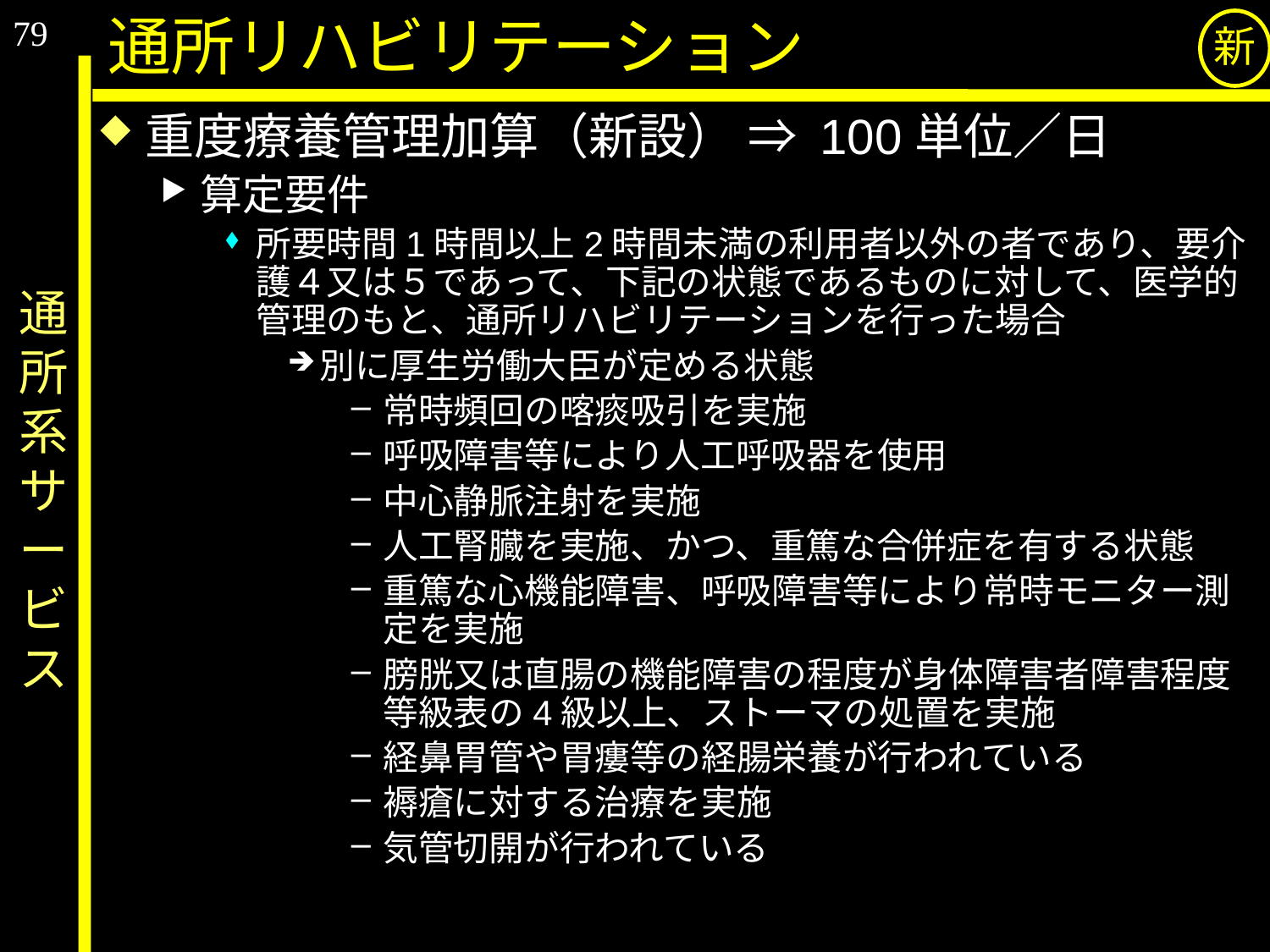

79
通所リハビリテーション
新

重度療養管理加算（新設） ⇒ 100単位／日
算定要件
所要時間1時間以上2時間未満の利用者以外の者であり、要介護４又は５であって、下記の状態であるものに対して、医学的管理のもと、通所リハビリテーションを行った場合
別に厚生労働大臣が定める状態
常時頻回の喀痰吸引を実施
呼吸障害等により人工呼吸器を使用
中心静脈注射を実施
人工腎臓を実施、かつ、重篤な合併症を有する状態
重篤な心機能障害、呼吸障害等により常時モニター測定を実施
膀胱又は直腸の機能障害の程度が身体障害者障害程度等級表の4級以上、ストーマの処置を実施
経鼻胃管や胃瘻等の経腸栄養が行われている
褥瘡に対する治療を実施
気管切開が行われている
通所系サービス